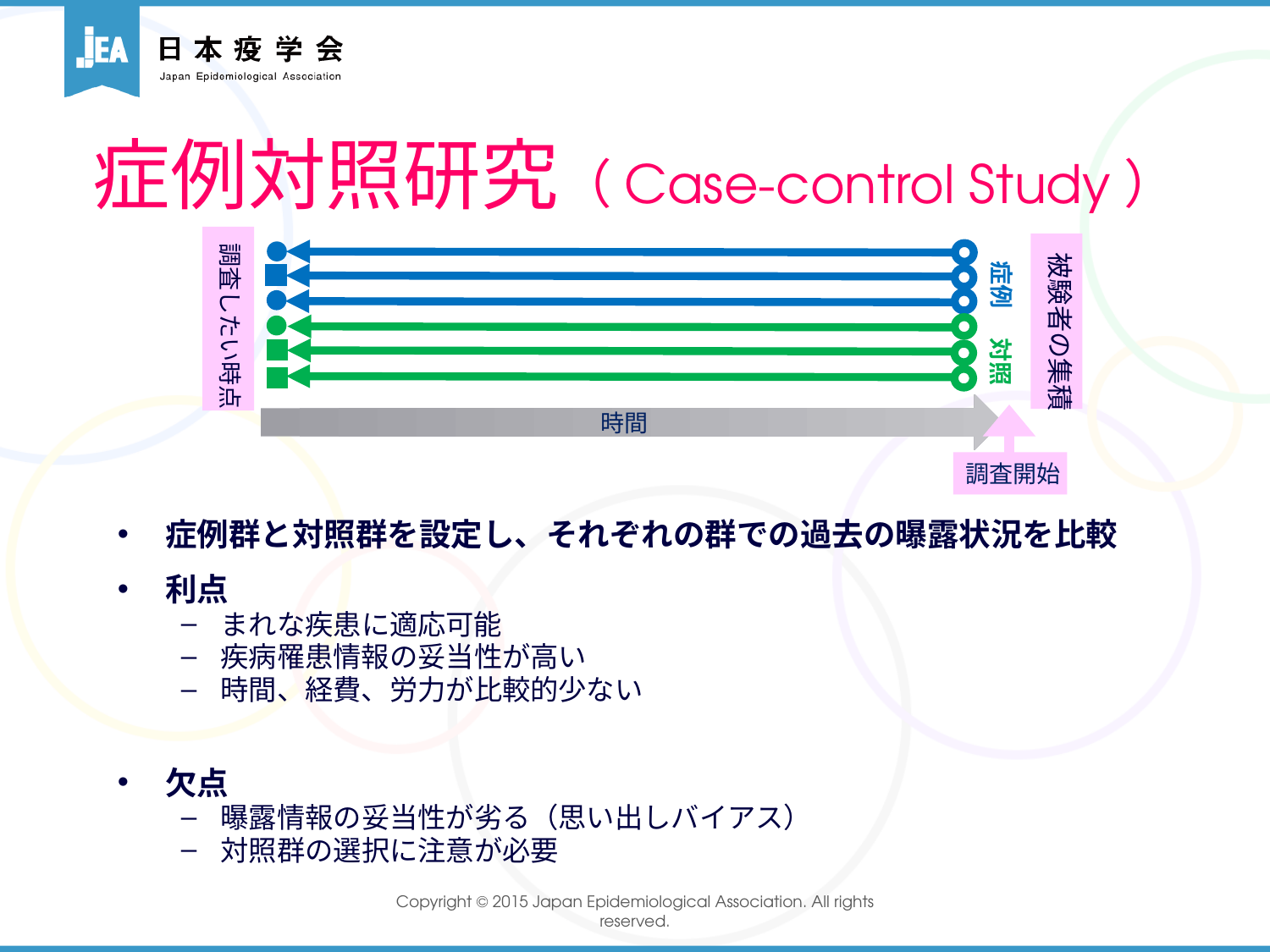

# 症例対照研究（Case-control Study）

調査したい時点

被験者の集積

症例

対照

時間

調査開始
症例群と対照群を設定し、それぞれの群での過去の曝露状況を比較

利点
まれな疾患に適応可能
疾病罹患情報の妥当性が高い
時間、経費、労力が比較的少ない

欠点
曝露情報の妥当性が劣る（思い出しバイアス）
対照群の選択に注意が必要